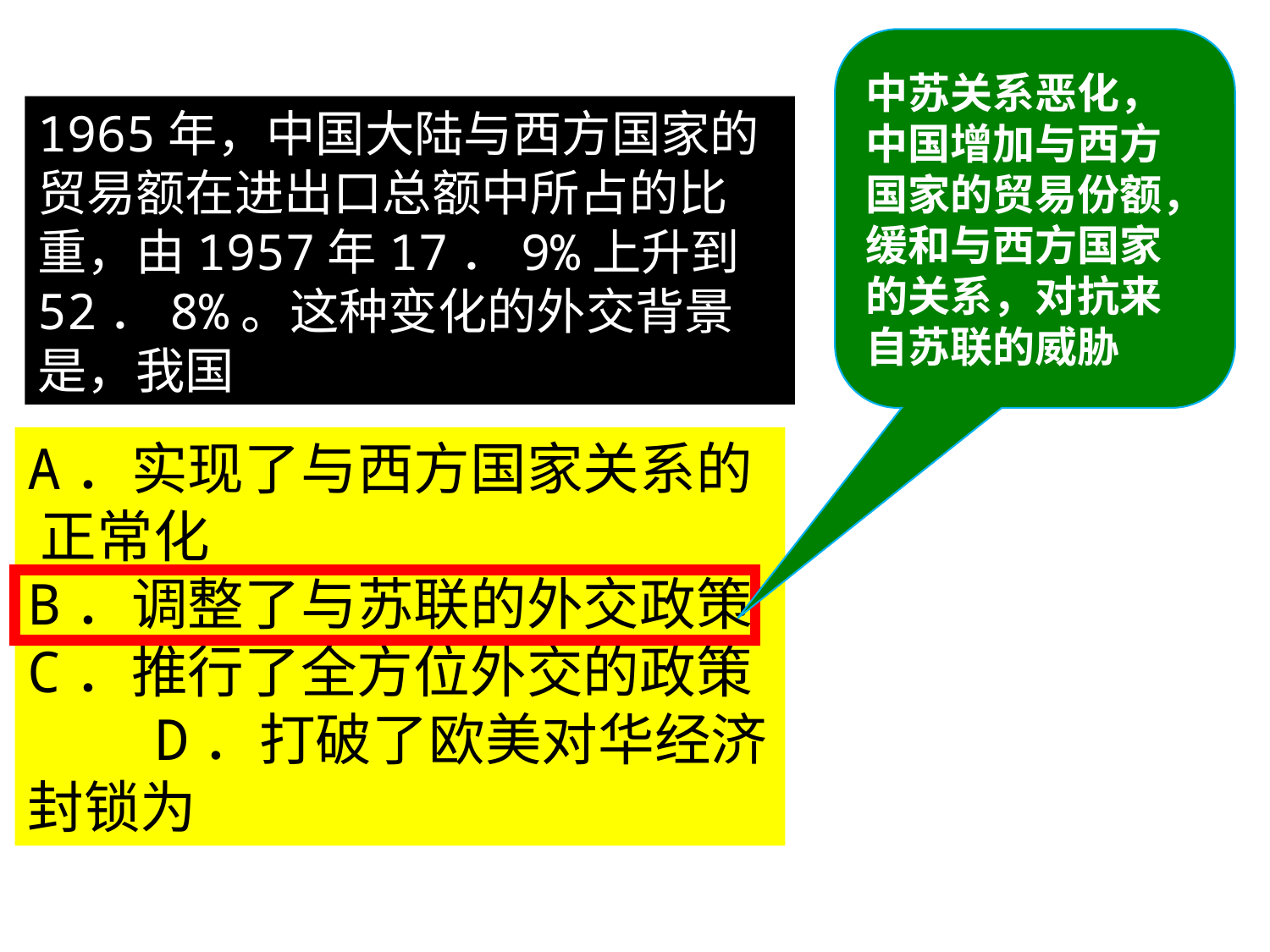

中苏关系恶化，中国增加与西方国家的贸易份额，缓和与西方国家的关系，对抗来自苏联的威胁
1965年，中国大陆与西方国家的贸易额在进出口总额中所占的比重，由1957年17．9%上升到52．8%。这种变化的外交背景是，我国
A．实现了与西方国家关系的   正常化
B．调整了与苏联的外交政策
C．推行了全方位外交的政策           D．打破了欧美对华经济封锁为